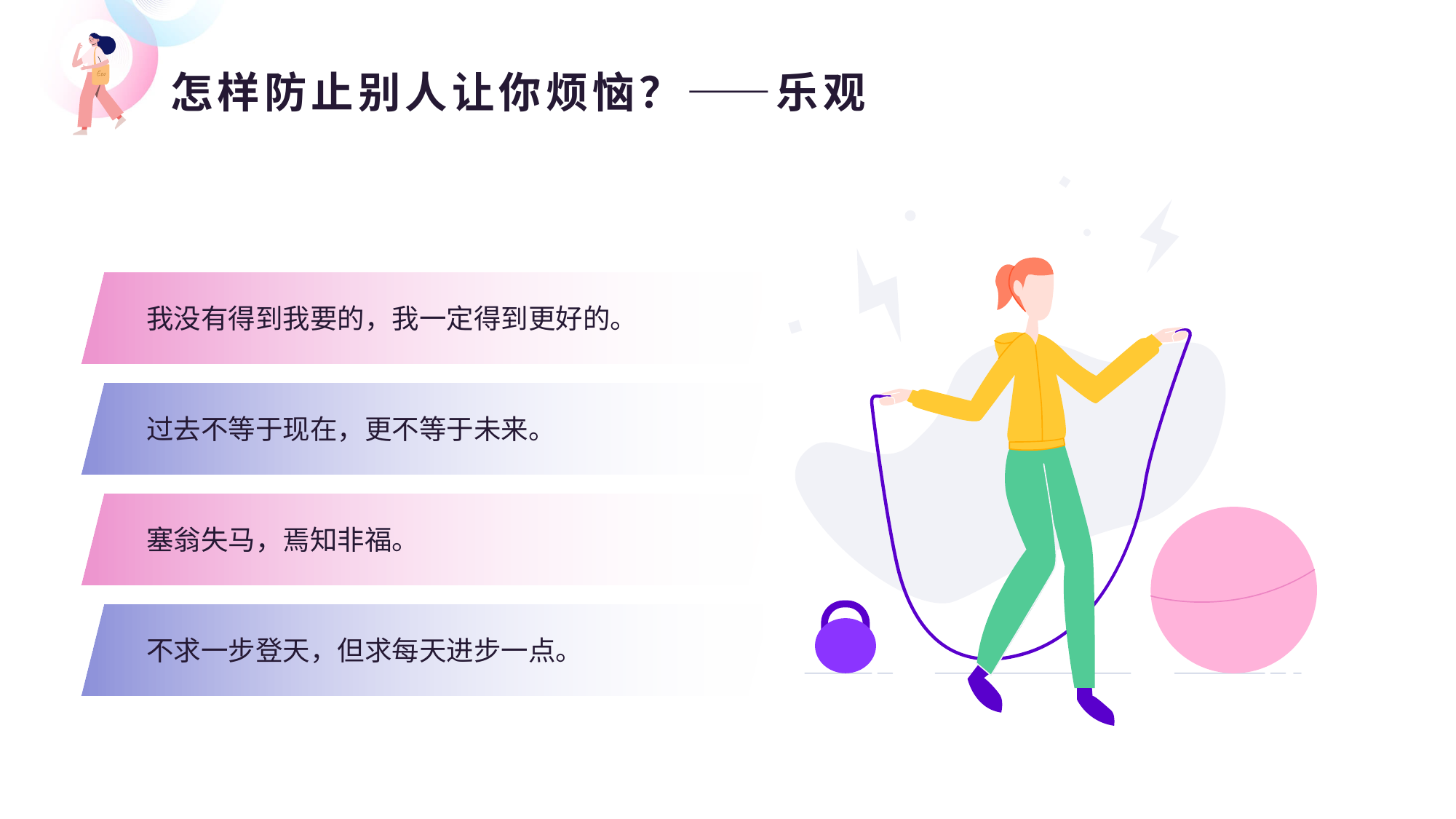

# 怎样防止别人让你烦恼？——乐观

我没有得到我要的，我一定得到更好的。

过去不等于现在，更不等于未来。

塞翁失马，焉知非福。

不求一步登天，但求每天进步一点。